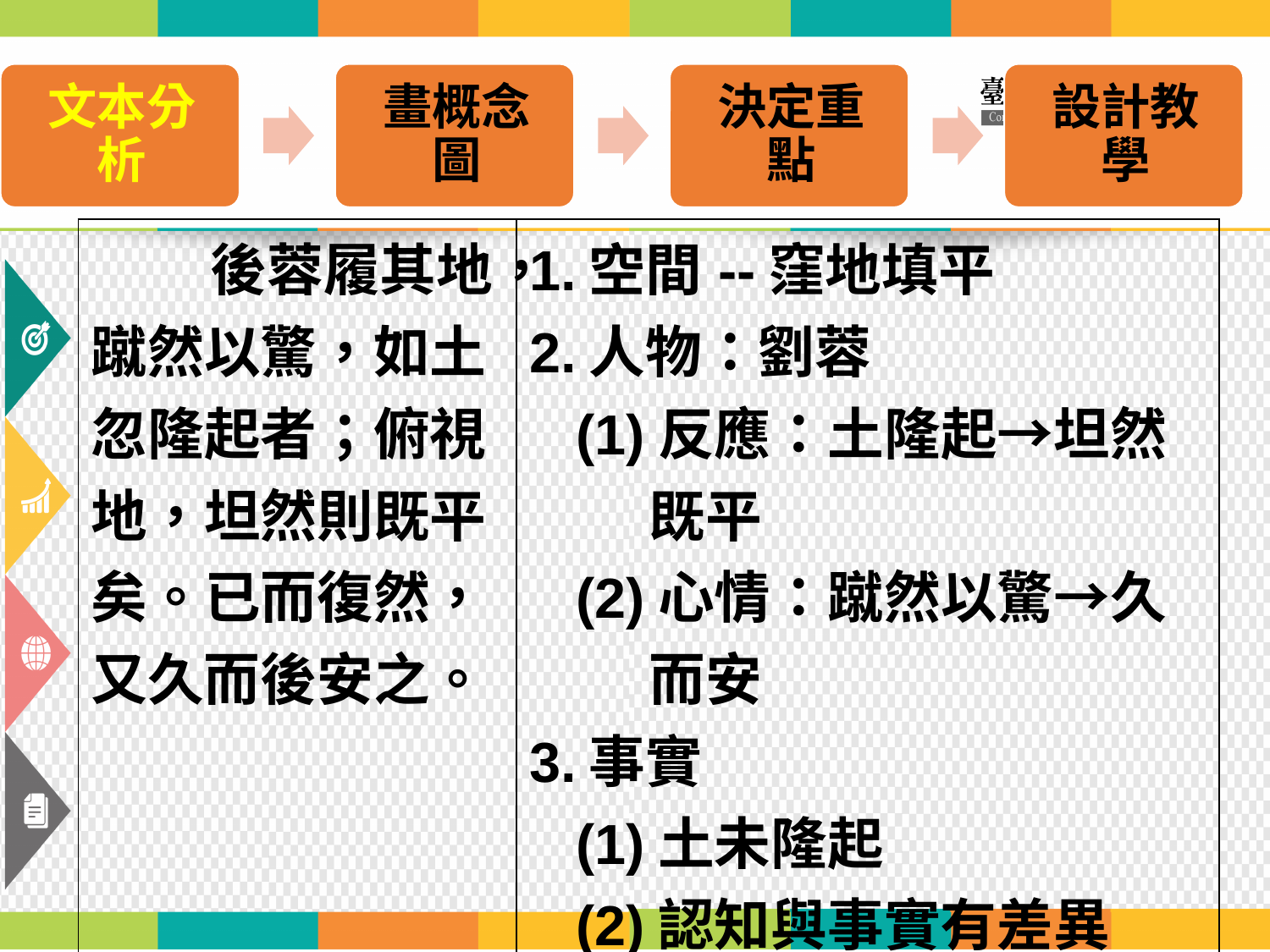

文本分析

畫概念圖

決定重點

設計教學
| 後蓉履其地，蹴然以驚，如土忽隆起者；俯視地，坦然則既平矣。已而復然，又久而後安之。 | 1.空間--窪地填平 2.人物：劉蓉 (1)反應：土隆起→坦然 既平 (2)心情：蹴然以驚→久 而安 3.事實 (1)土未隆起 (2)認知與事實有差異 |
| --- | --- |